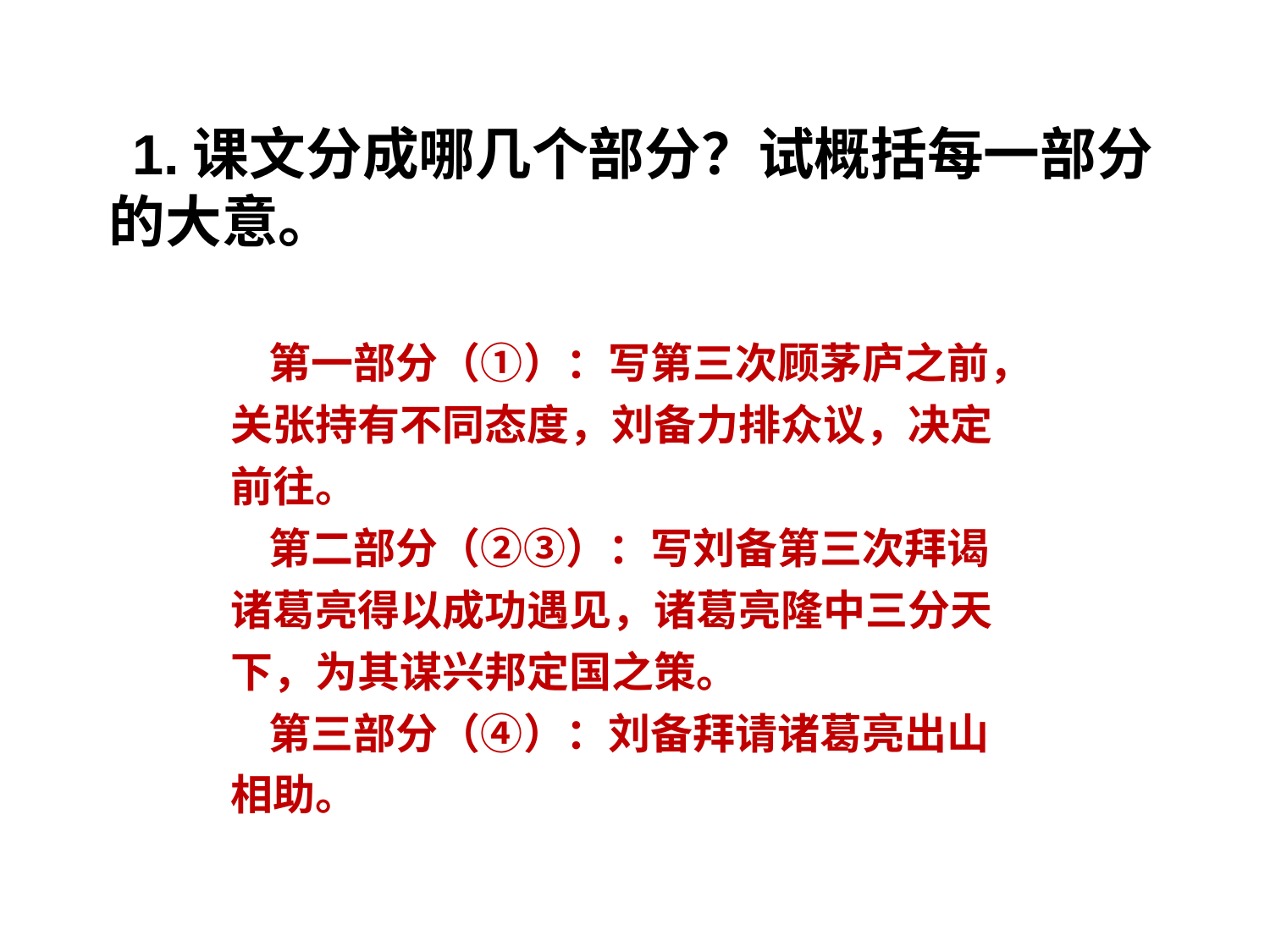

1.课文分成哪几个部分？试概括每一部分的大意。
   第一部分（①）：写第三次顾茅庐之前，关张持有不同态度，刘备力排众议，决定前往。
   第二部分（②③）：写刘备第三次拜谒诸葛亮得以成功遇见，诸葛亮隆中三分天下，为其谋兴邦定国之策。
   第三部分（④）：刘备拜请诸葛亮出山相助。